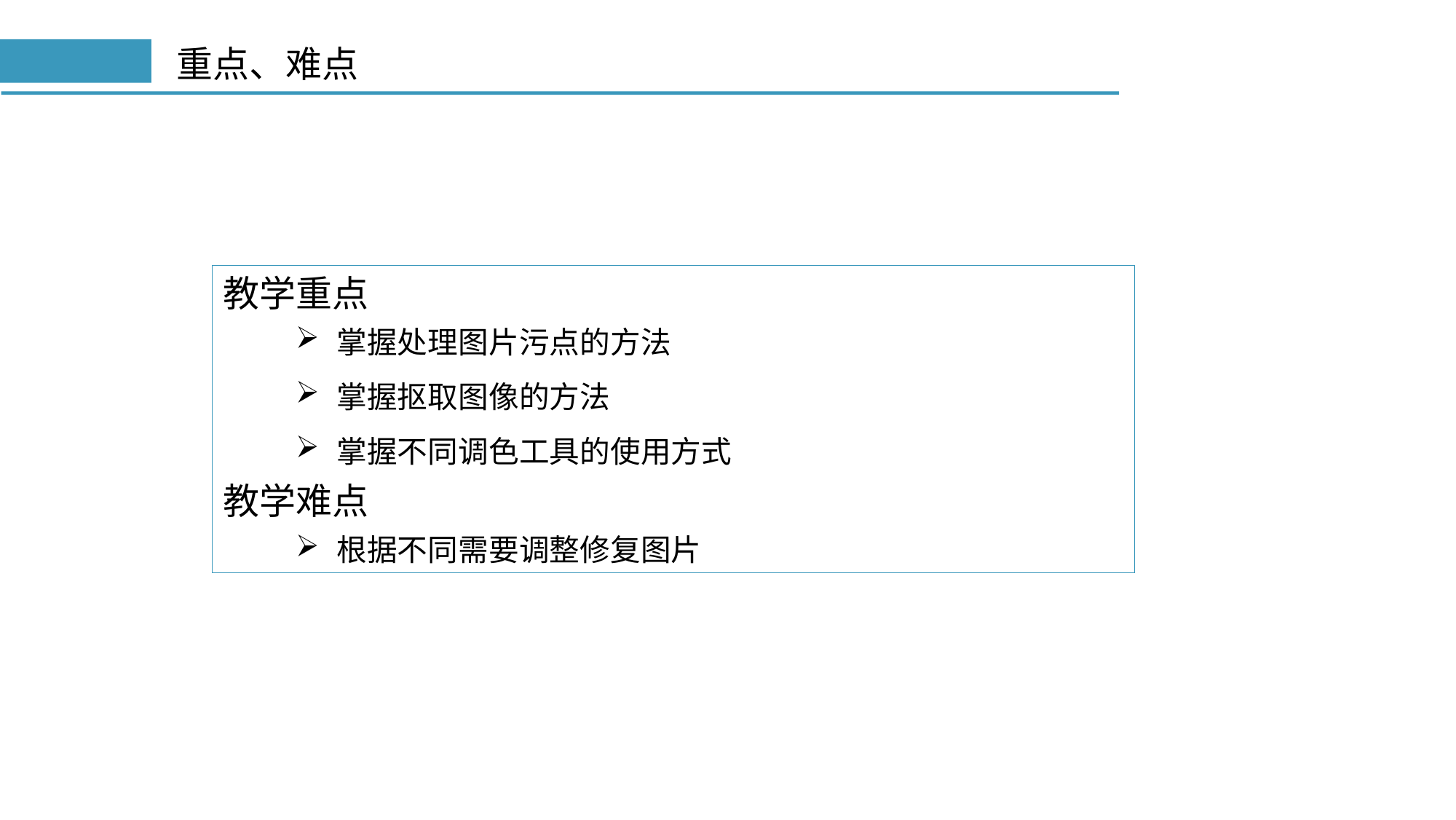

# 重点、难点
教学重点
掌握处理图片污点的方法
掌握抠取图像的方法
掌握不同调色工具的使用方式
教学难点
根据不同需要调整修复图片